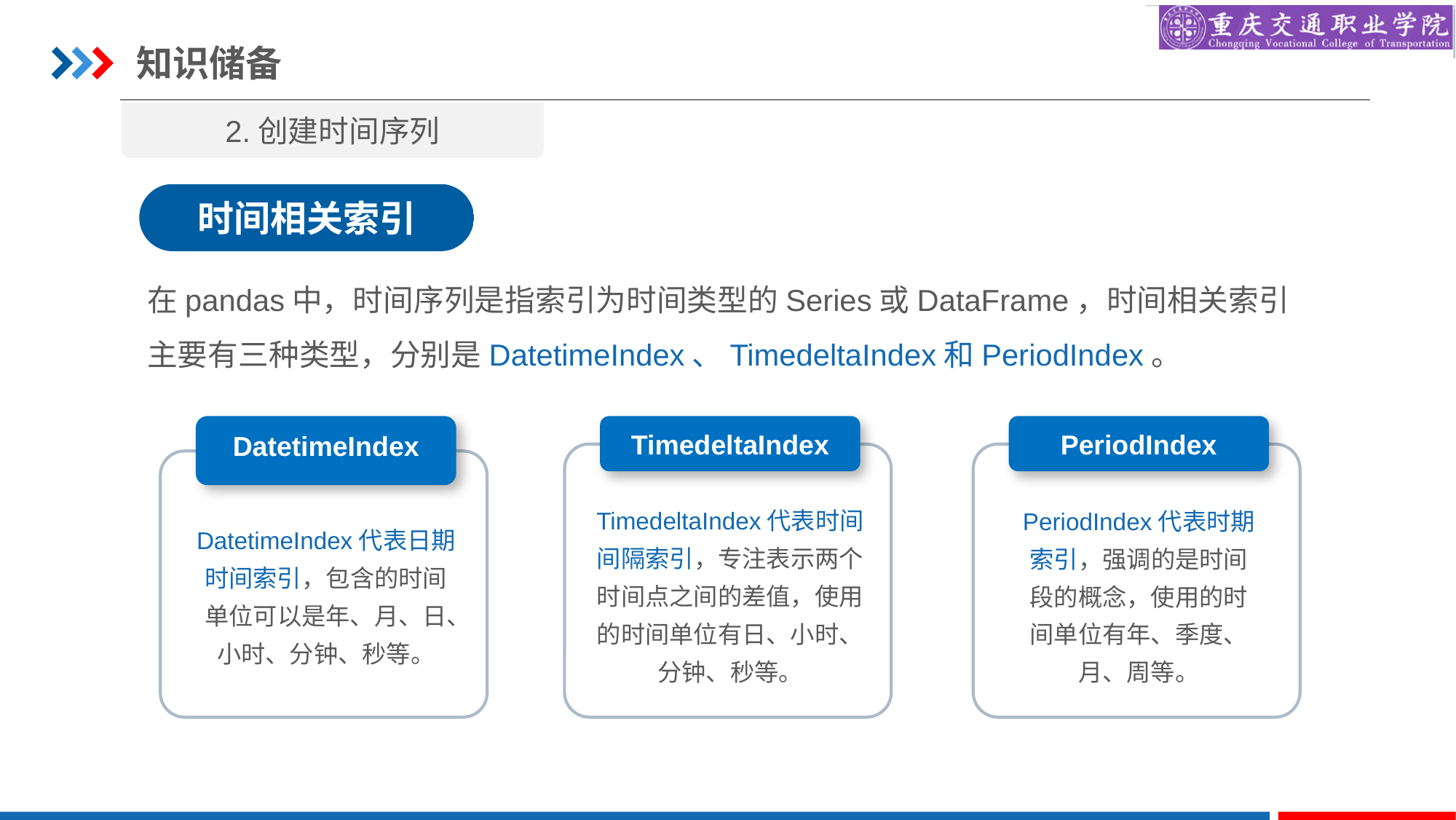

知识储备

2.创建时间序列
时间相关索引
在pandas中，时间序列是指索引为时间类型的Series或DataFrame，时间相关索引主要有三种类型，分别是DatetimeIndex、TimedeltaIndex和PeriodIndex。

TimedeltaIndex

TimedeltaIndex代表时间间隔索引，专注表示两个时间点之间的差值，使用的时间单位有日、小时、分钟、秒等。

PeriodIndex

PeriodIndex代表时期索引，强调的是时间段的概念，使用的时间单位有年、季度、月、周等。

DatetimeIndex

DatetimeIndex代表日期时间索引，包含的时间单位可以是年、月、日、小时、分钟、秒等。